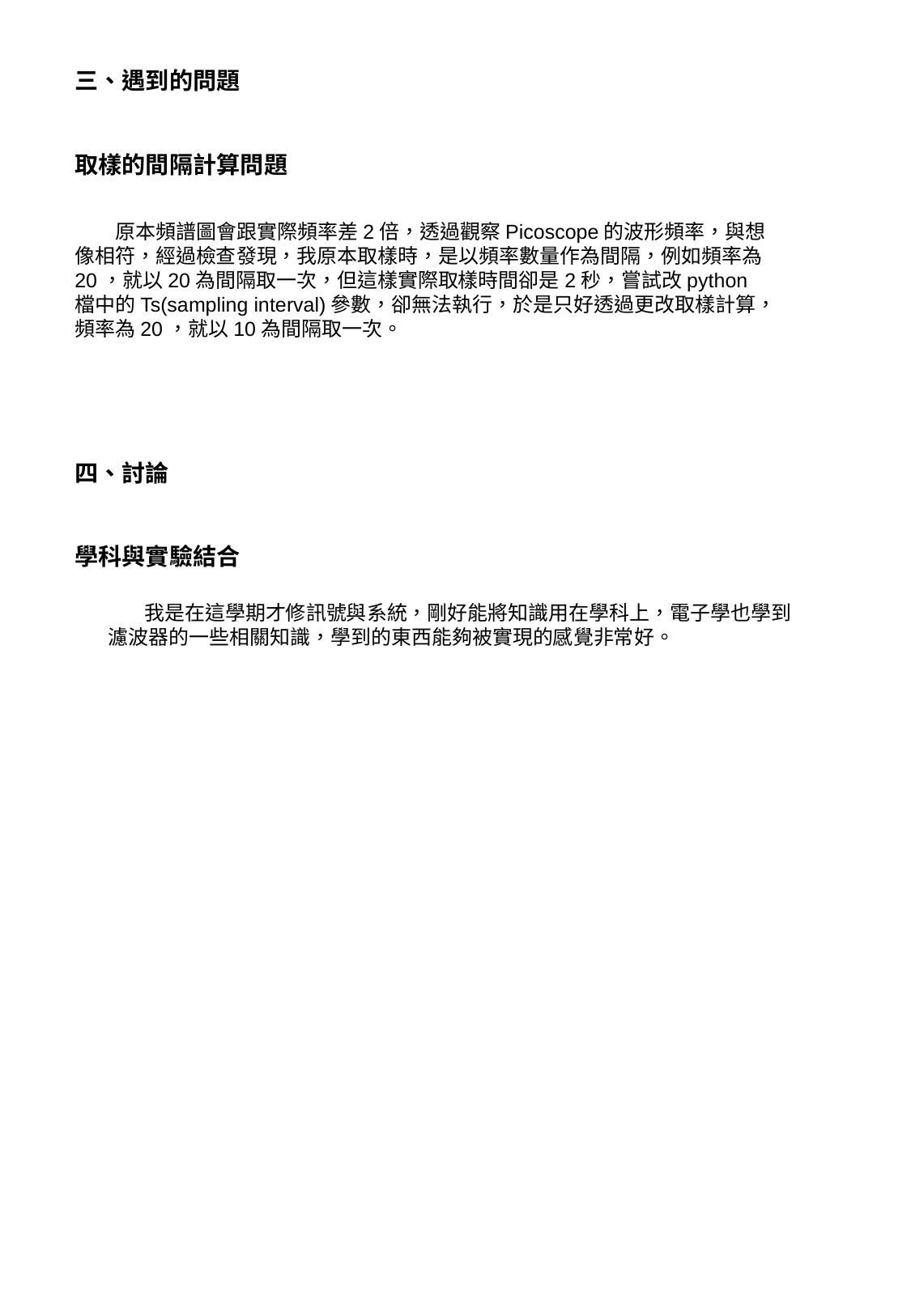

三、遇到的問題
# 取樣的間隔計算問題
        原本頻譜圖會跟實際頻率差2倍，透過觀察Picoscope的波形頻率，與想像相符，經過檢查發現，我原本取樣時，是以頻率數量作為間隔，例如頻率為20，就以20為間隔取一次，但這樣實際取樣時間卻是2秒，嘗試改python檔中的Ts(sampling interval)參數，卻無法執行，於是只好透過更改取樣計算，頻率為20，就以10為間隔取一次。
四、討論
學科與實驗結合
       我是在這學期才修訊號與系統，剛好能將知識用在學科上，電子學也學到濾波器的一些相關知識，學到的東西能夠被實現的感覺非常好。